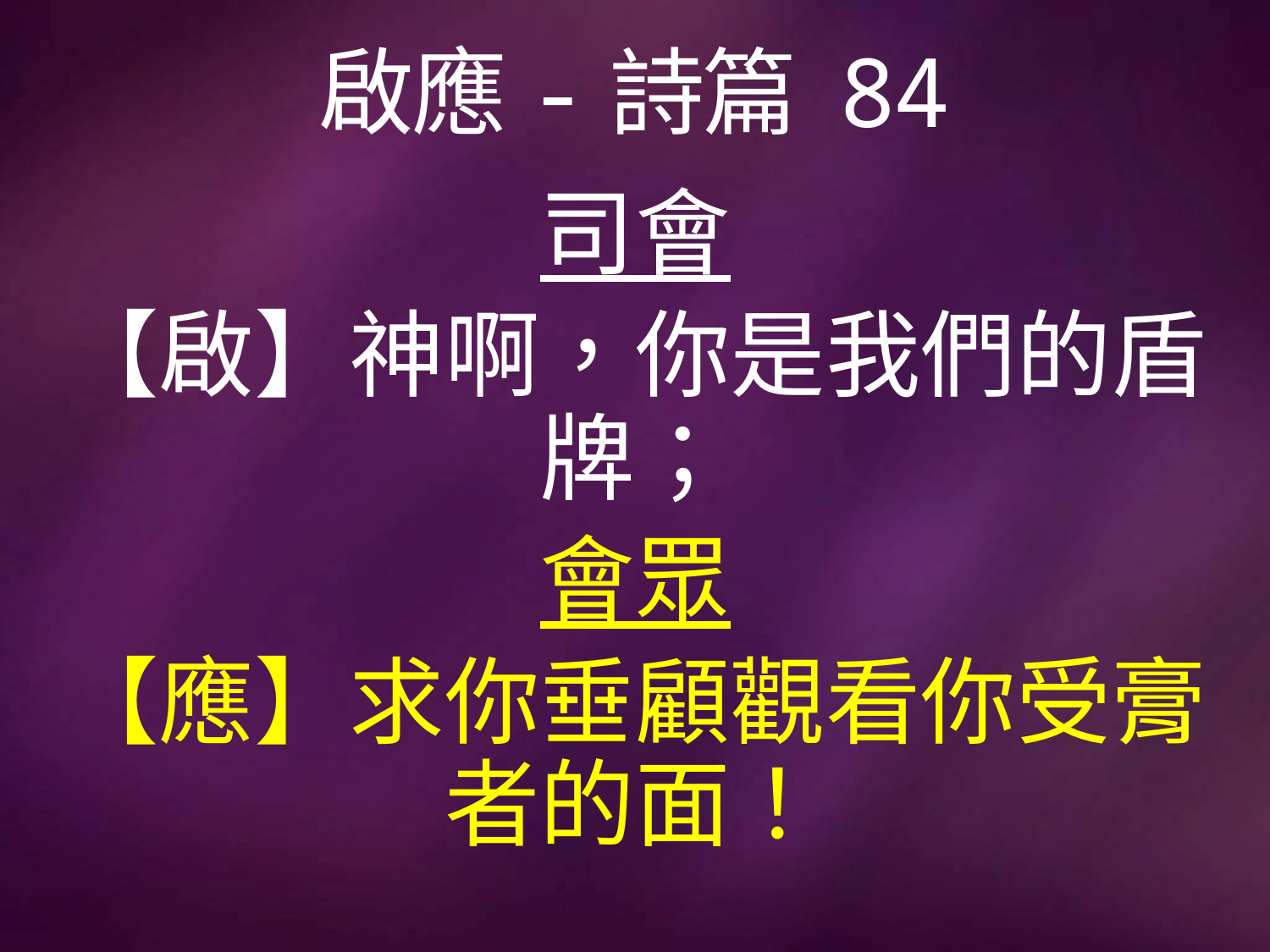

# 啟應-詩篇 84
司會
【啟】神啊，你是我們的盾牌；
會眾
【應】求你垂顧觀看你受膏者的面！